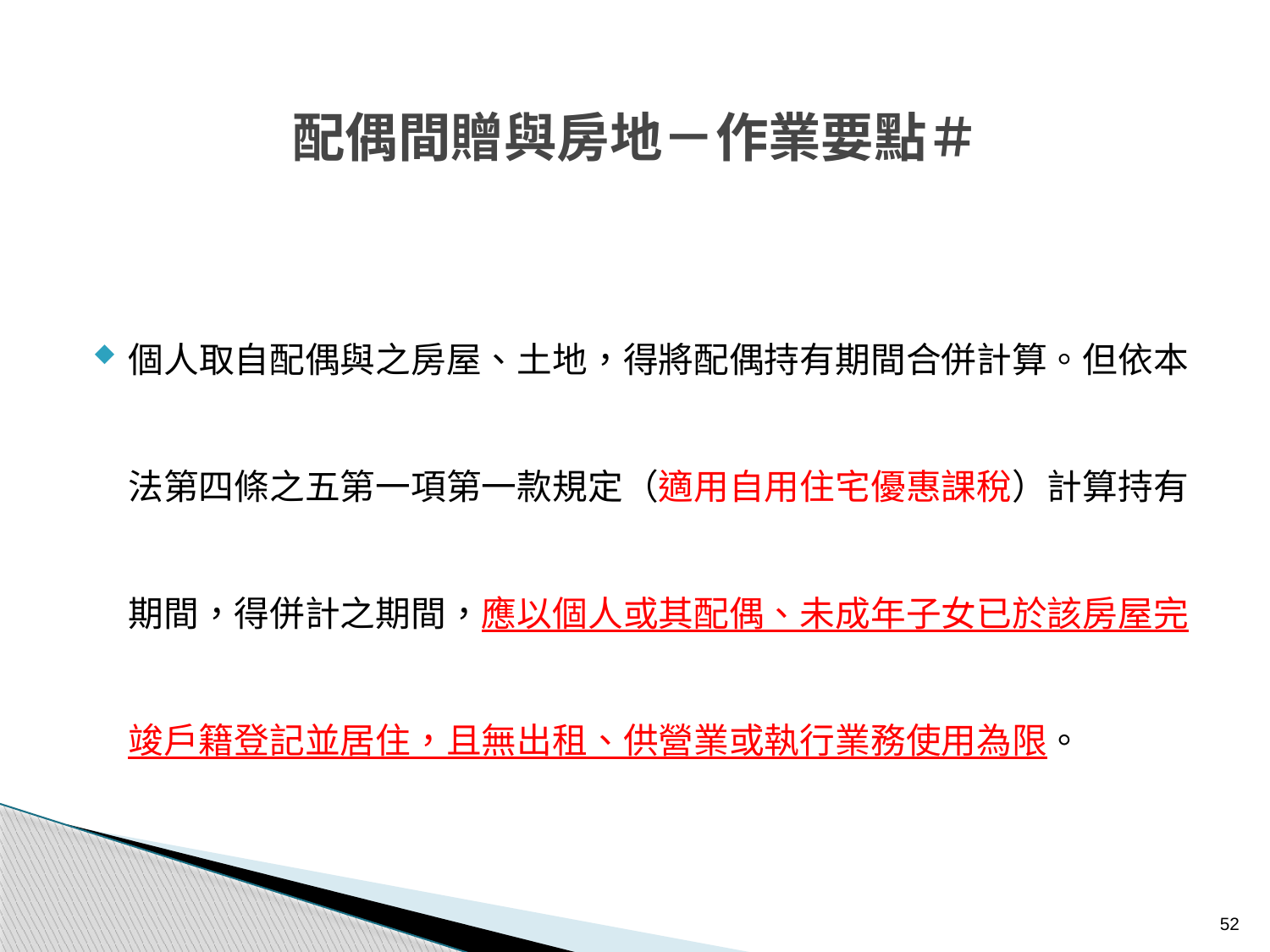

# 配偶間贈與房地－作業要點＃
個人取自配偶與之房屋、土地，得將配偶持有期間合併計算。但依本法第四條之五第一項第一款規定（適用自用住宅優惠課稅）計算持有期間，得併計之期間，應以個人或其配偶、未成年子女已於該房屋完竣戶籍登記並居住，且無出租、供營業或執行業務使用為限。
52